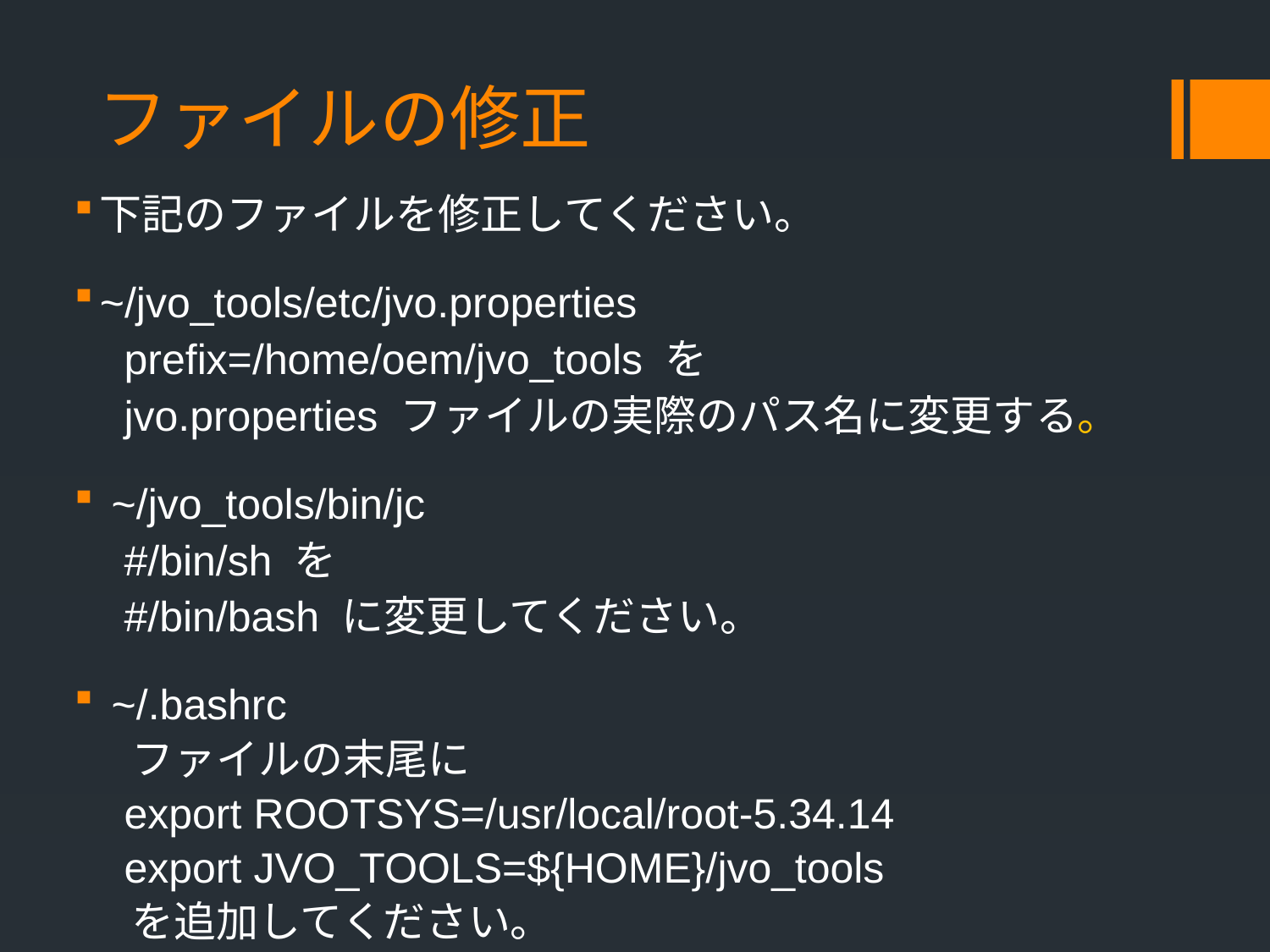

# ファイルの修正
下記のファイルを修正してください。
~/jvo_tools/etc/jvo.properties
 prefix=/home/oem/jvo_tools を
 jvo.properties ファイルの実際のパス名に変更する。
 ~/jvo_tools/bin/jc
 #/bin/sh を
 #/bin/bash に変更してください。
 ~/.bashrc
 ファイルの末尾に
 export ROOTSYS=/usr/local/root-5.34.14
 export JVO_TOOLS=${HOME}/jvo_tools
 を追加してください。